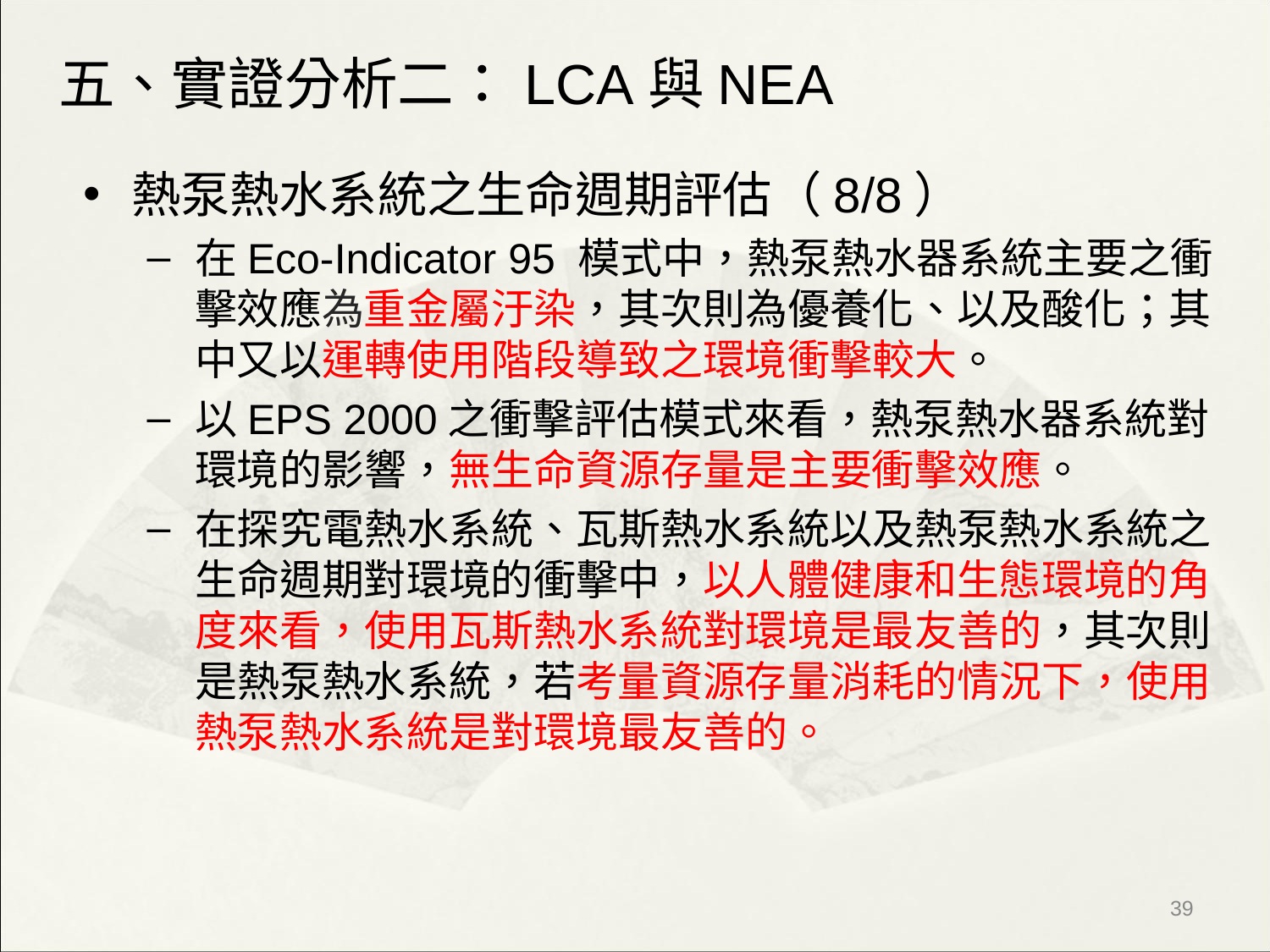

五、實證分析二：LCA與NEA
熱泵熱水系統之生命週期評估（8/8）
在Eco-Indicator 95 模式中，熱泵熱水器系統主要之衝擊效應為重金屬汙染，其次則為優養化、以及酸化；其中又以運轉使用階段導致之環境衝擊較大。
以EPS 2000之衝擊評估模式來看，熱泵熱水器系統對環境的影響，無生命資源存量是主要衝擊效應。
在探究電熱水系統、瓦斯熱水系統以及熱泵熱水系統之生命週期對環境的衝擊中，以人體健康和生態環境的角度來看，使用瓦斯熱水系統對環境是最友善的，其次則是熱泵熱水系統，若考量資源存量消耗的情況下，使用熱泵熱水系統是對環境最友善的。

39